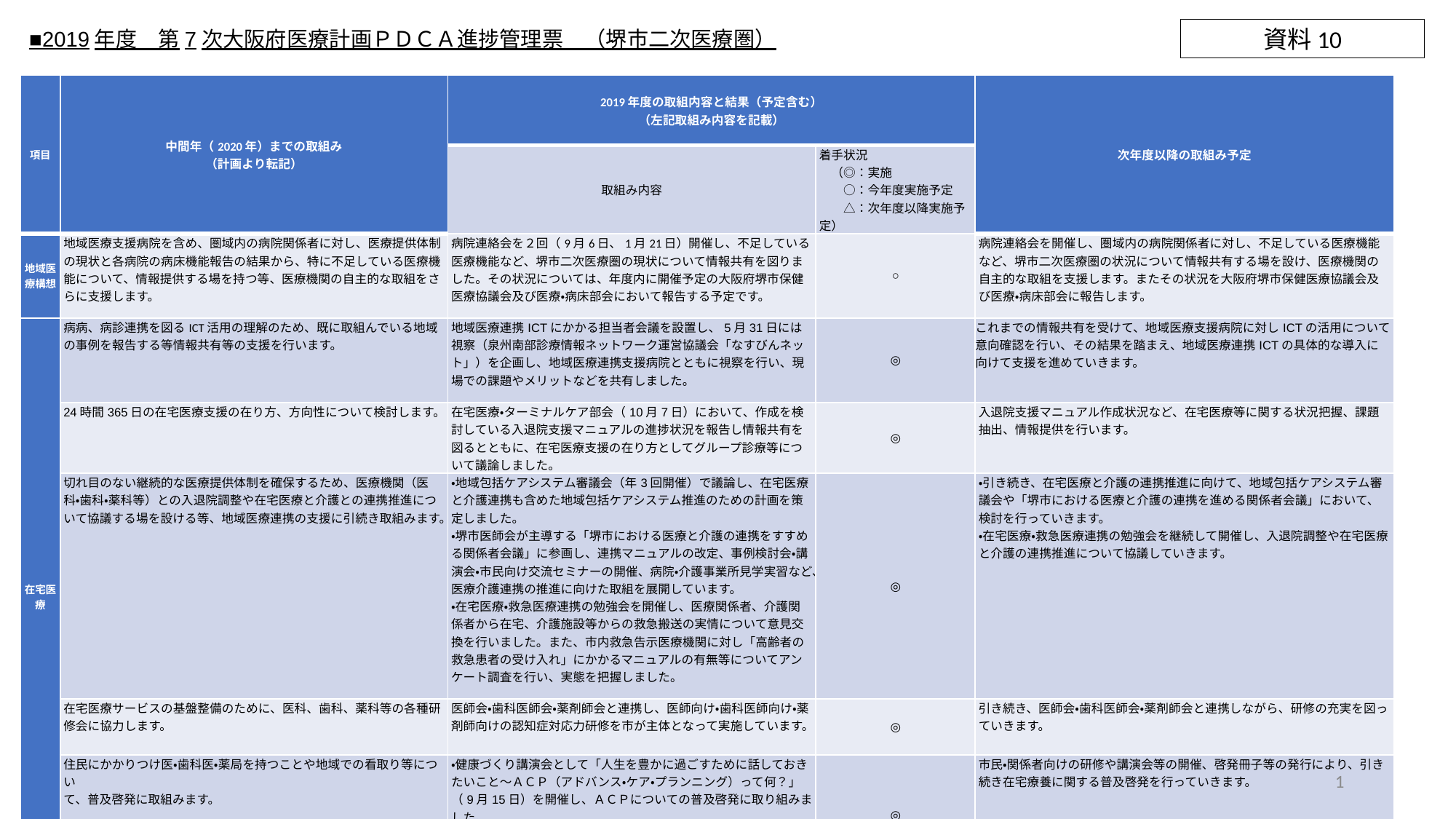

■2019年度　第7次大阪府医療計画ＰＤＣＡ進捗管理票　（堺市二次医療圏）
資料10
| 項目 | 中間年（2020年）までの取組み （計画より転記） | 2019年度の取組内容と結果（予定含む） （左記取組み内容を記載） |  | 次年度以降の取組み予定 |
| --- | --- | --- | --- | --- |
|  |  | 取組み内容 | 着手状況 　（◎：実施 　　○：今年度実施予定 　　△：次年度以降実施予定） |  |
| 地域医療構想 | 地域医療支援病院を含め、圏域内の病院関係者に対し、医療提供体制の現状と各病院の病床機能報告の結果から、特に不足している医療機能について、情報提供する場を持つ等、医療機関の自主的な取組をさらに支援します。 | 病院連絡会を２回（9月6日、1月21日）開催し、不足している医療機能など、堺市二次医療圏の現状について情報共有を図りました。その状況については、年度内に開催予定の大阪府堺市保健医療協議会及び医療・病床部会において報告する予定です。 | ○ | 病院連絡会を開催し、圏域内の病院関係者に対し、不足している医療機能など、堺市二次医療圏の状況について情報共有する場を設け、医療機関の自主的な取組を支援します。またその状況を大阪府堺市保健医療協議会及び医療・病床部会に報告します。 |
| 在宅医療 | 病病、病診連携を図るICT活用の理解のため、既に取組んでいる地域の事例を報告する等情報共有等の支援を行います。 | 地域医療連携ICTにかかる担当者会議を設置し、5月31日には視察（泉州南部診療情報ネットワーク運営協議会「なすびんネット」）を企画し、地域医療連携支援病院とともに視察を行い、現場での課題やメリットなどを共有しました。 | ◎ | これまでの情報共有を受けて、地域医療支援病院に対しICTの活用について意向確認を行い、その結果を踏まえ、地域医療連携ICTの具体的な導入に向けて支援を進めていきます。 |
|  | 24時間365日の在宅医療支援の在り方、方向性について検討します。 | 在宅医療・ターミナルケア部会（10月7日）において、作成を検討している入退院支援マニュアルの進捗状況を報告し情報共有を図るとともに、在宅医療支援の在り方としてグループ診療等について議論しました。 | ◎ | 入退院支援マニュアル作成状況など、在宅医療等に関する状況把握、課題抽出、情報提供を行います。 |
|  | 切れ目のない継続的な医療提供体制を確保するため、医療機関（医科・歯科・薬科等）との入退院調整や在宅医療と介護との連携推進について協議する場を設ける等、地域医療連携の支援に引続き取組みます。 | ・地域包括ケアシステム審議会（年3回開催）で議論し、在宅医療と介護連携も含めた地域包括ケアシステム推進のための計画を策定しました。 ・堺市医師会が主導する「堺市における医療と介護の連携をすすめる関係者会議」に参画し、連携マニュアルの改定、事例検討会・講演会・市民向け交流セミナーの開催、病院・介護事業所見学実習など、医療介護連携の推進に向けた取組を展開しています。 ・在宅医療・救急医療連携の勉強会を開催し、医療関係者、介護関係者から在宅、介護施設等からの救急搬送の実情について意見交換を行いました。また、市内救急告示医療機関に対し「高齢者の救急患者の受け入れ」にかかるマニュアルの有無等についてアンケート調査を行い、実態を把握しました。 | ◎ | ・引き続き、在宅医療と介護の連携推進に向けて、地域包括ケアシステム審議会や「堺市における医療と介護の連携を進める関係者会議」において、検討を行っていきます。 ・在宅医療・救急医療連携の勉強会を継続して開催し、入退院調整や在宅医療と介護の連携推進について協議していきます。 |
|  | 在宅医療サービスの基盤整備のために、医科、歯科、薬科等の各種研修会に協力します。 | 医師会・歯科医師会・薬剤師会と連携し、医師向け・歯科医師向け・薬剤師向けの認知症対応力研修を市が主体となって実施しています。 | ◎ | 引き続き、医師会・歯科医師会・薬剤師会と連携しながら、研修の充実を図っていきます。 |
|  | 住民にかかりつけ医・歯科医・薬局を持つことや地域での看取り等につい て、普及啓発に取組みます。 | ・健康づくり講演会として「人生を豊かに過ごすために話しておきたいこと～ＡＣＰ（アドバンス・ケア・プランニング）って何？」（9月15日）を開催し、ＡＣＰについての普及啓発に取り組みました。 ・啓発冊子「かかりつけ医をもちましょう」を発行し、各保健センター、医療機関、保育所・幼稚園などに配架しました。 | ◎ | 市民・関係者向けの研修や講演会等の開催、啓発冊子等の発行により、引き続き在宅療養に関する普及啓発を行っていきます。 |
1